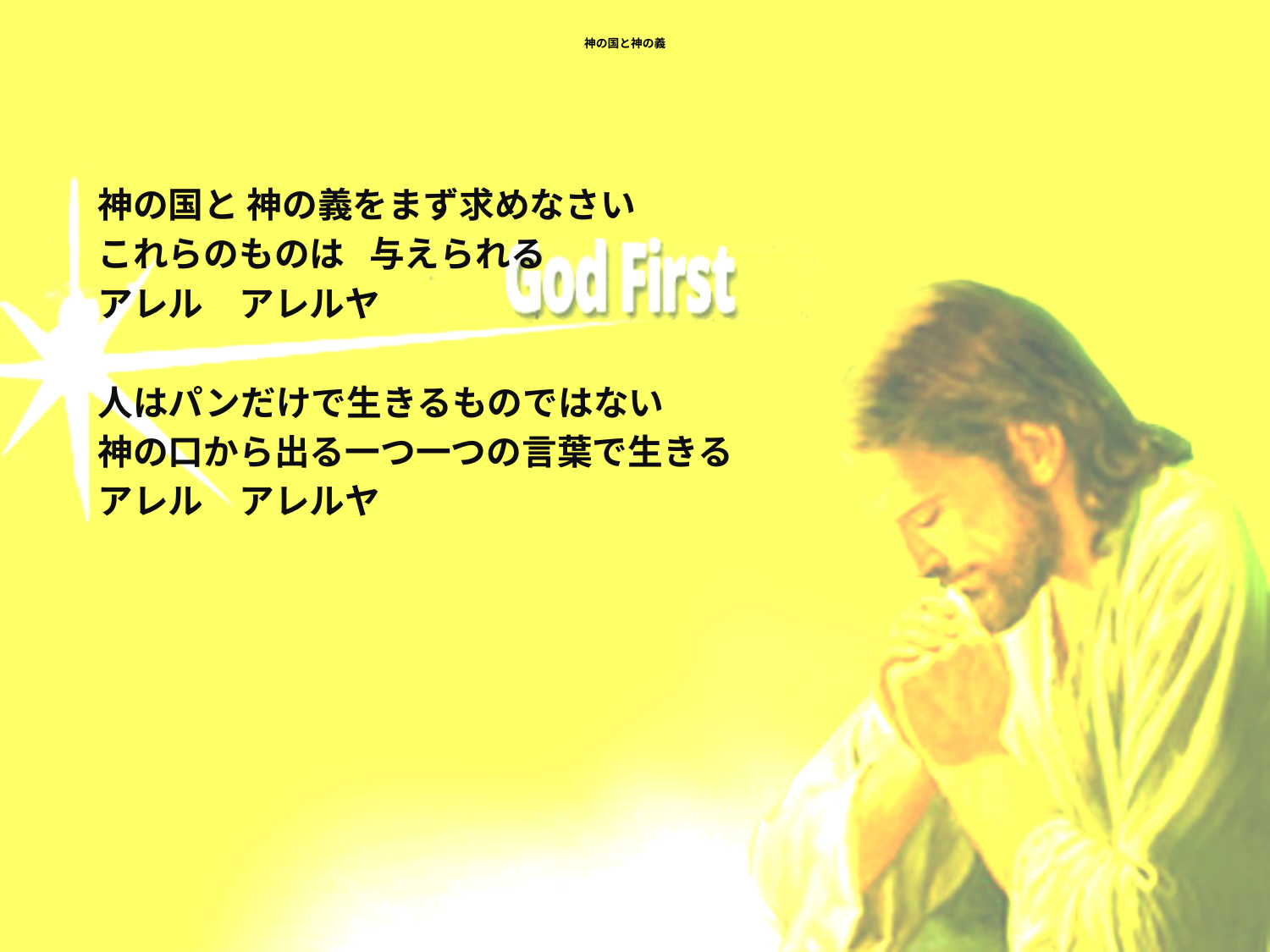

# 神の国と神の義
神の国と 神の義をまず求めなさい
これらのものは   与えられる
アレル　アレルヤ

人はパンだけで生きるものではない
神の口から出る一つ一つの言葉で生きる
アレル　アレルヤ